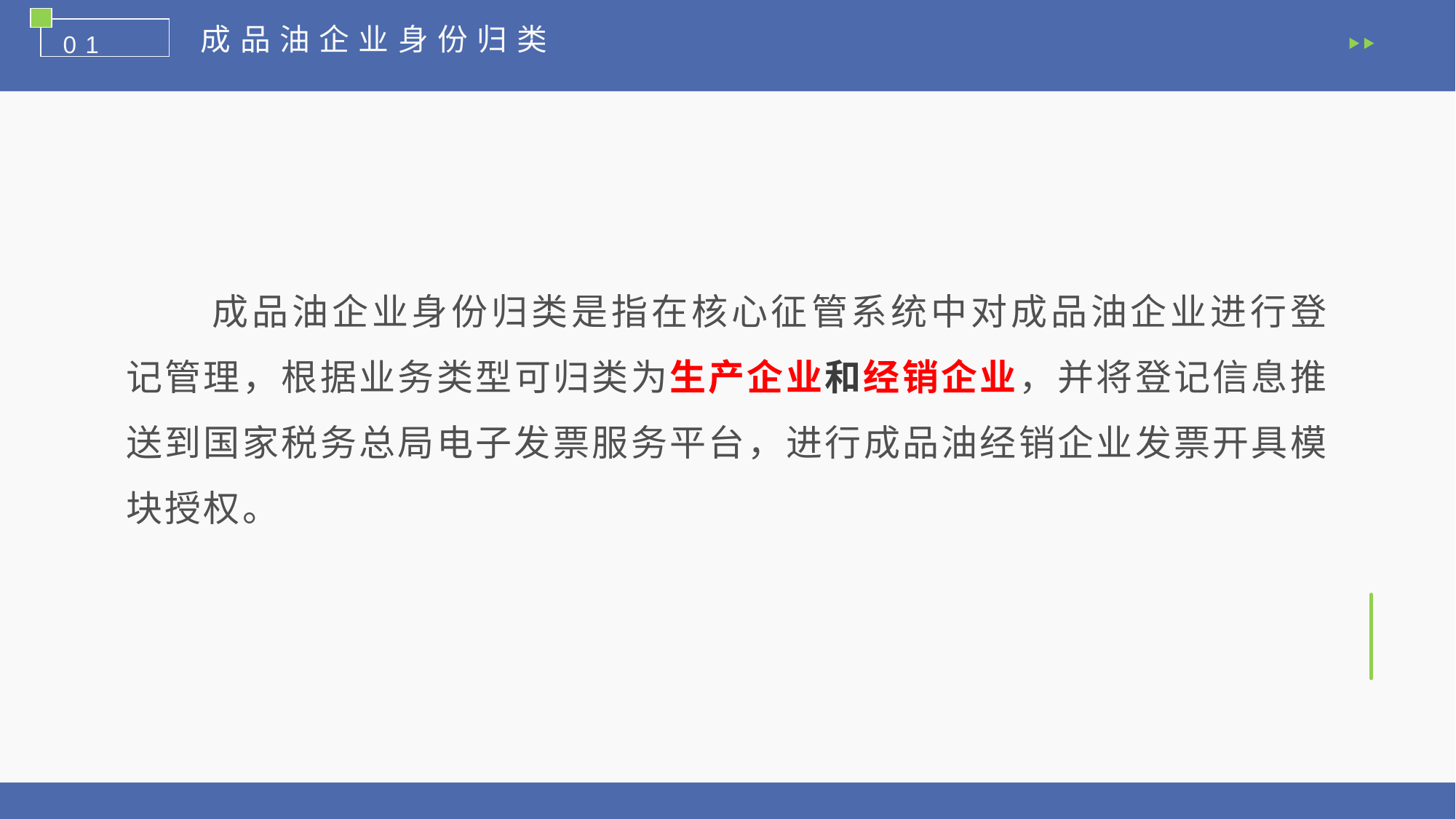

成品油企业身份归类

01

成品油企业身份归类是指在核心征管系统中对成品油企业进行登记管理，根据业务类型可归类为生产企业和经销企业，并将登记信息推送到国家税务总局电子发票服务平台，进行成品油经销企业发票开具模块授权。